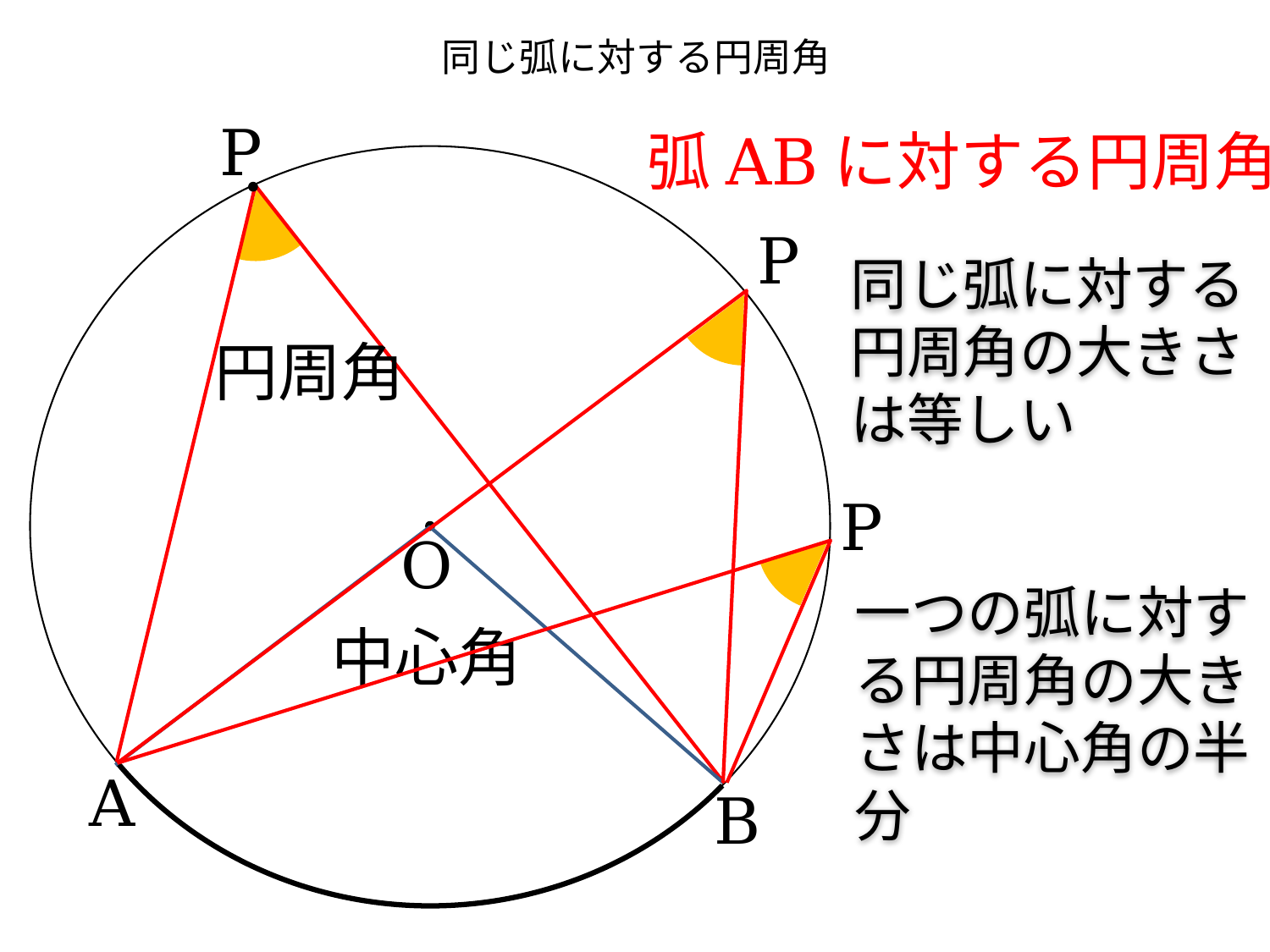

# 同じ弧に対する円周角
P
弧ABに対する円周角

P

同じ弧に対する円周角の大きさは等しい

円周角

P
O

一つの弧に対する円周角の大きさは中心角の半分
中心角
A
B